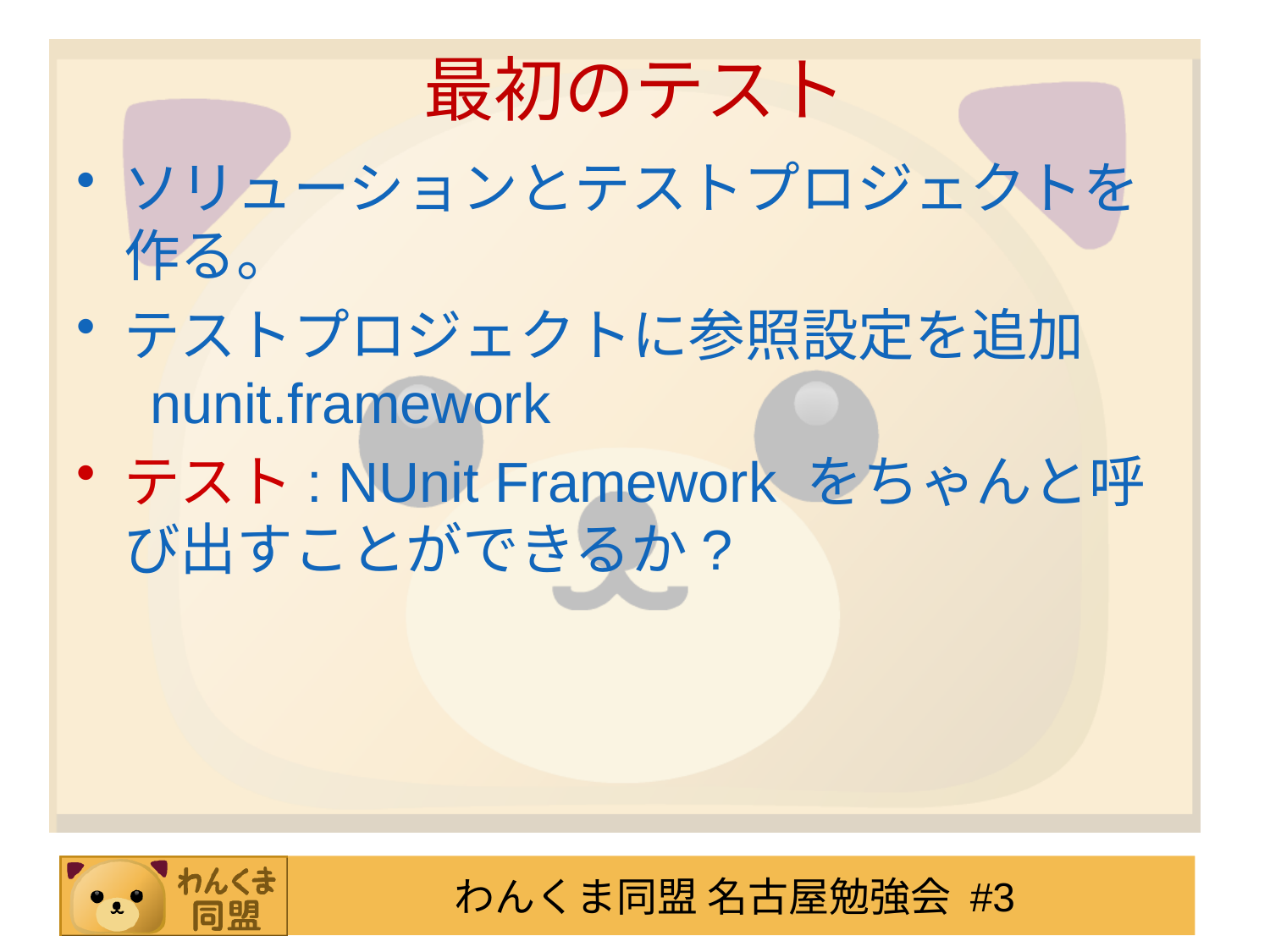

# 最初のテスト
ソリューションとテストプロジェクトを作る。
テストプロジェクトに参照設定を追加
 nunit.framework
テスト: NUnit Framework をちゃんと呼び出すことができるか?